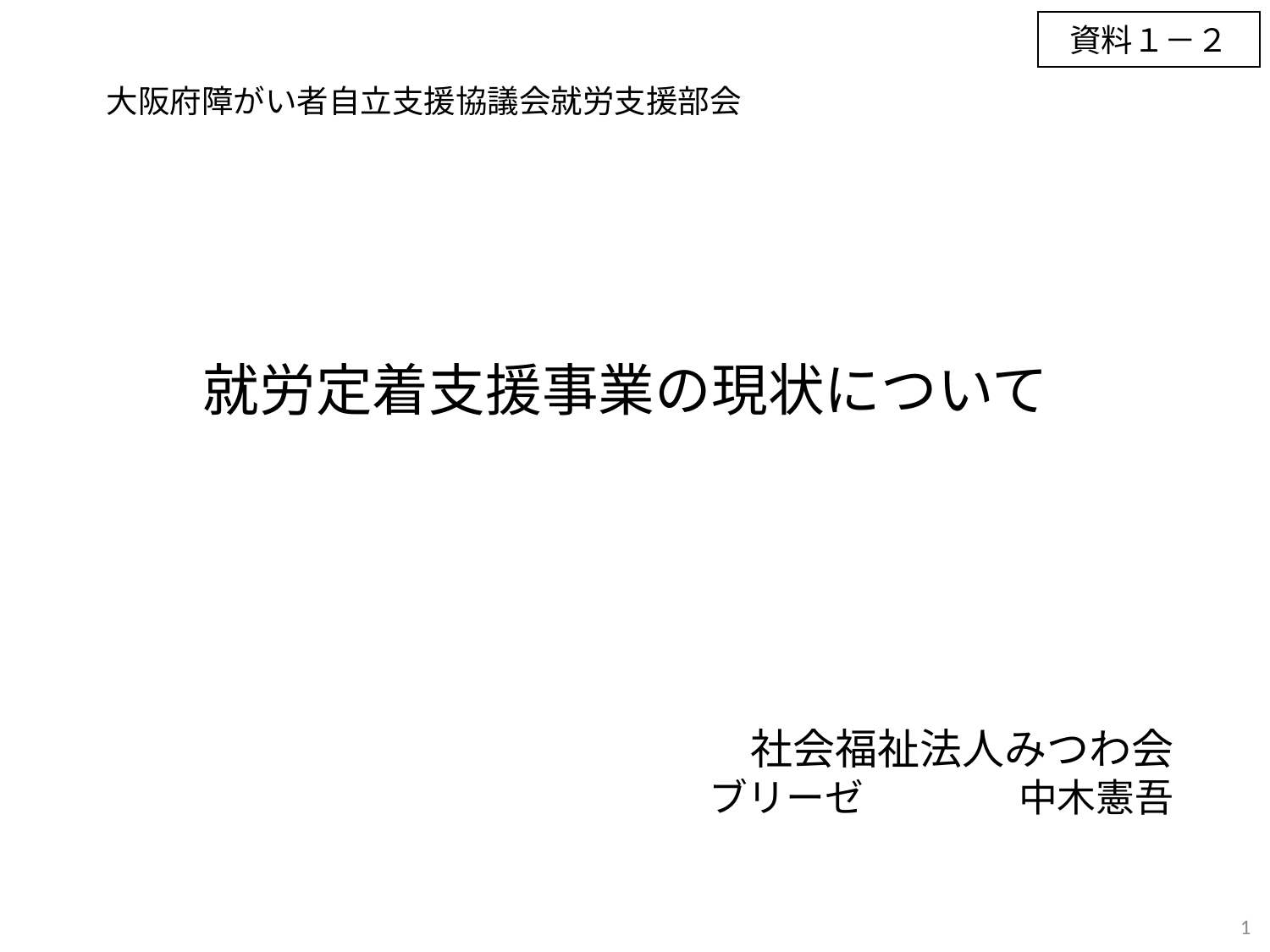

資料１－２
大阪府障がい者自立支援協議会就労支援部会
就労定着支援事業の現状について
# 社会福祉法人みつわ会 ブリーゼ　　　　中木憲吾
1